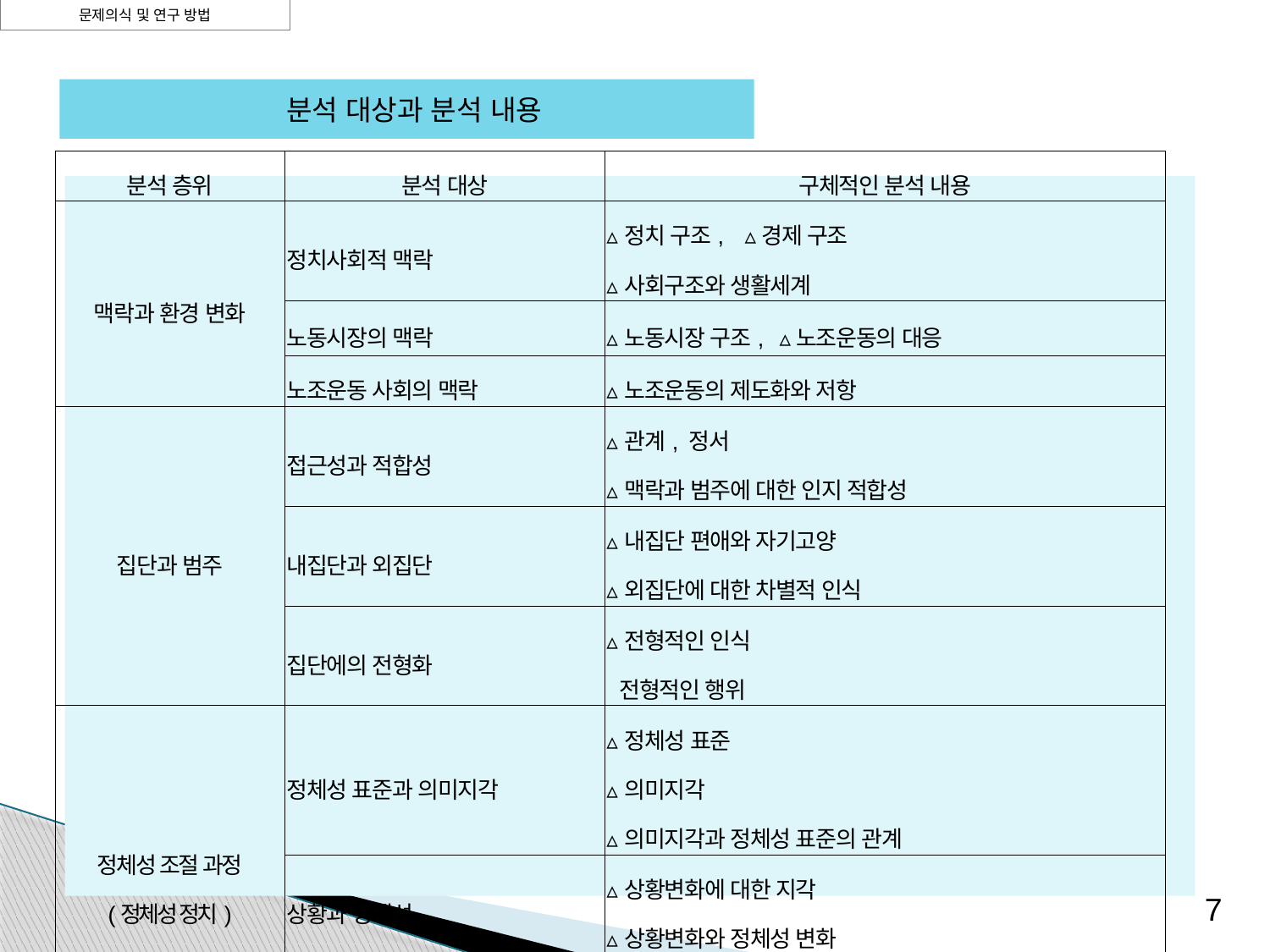

문제의식 및 연구 방법

 분석 대상과 분석 내용
|  |  |  |
| --- | --- | --- |
| 분석 층위 | 분석 대상 | 구체적인 분석 내용 |
| 맥락과 환경 변화 | 정치사회적 맥락 | ▵정치 구조, ▵경제 구조 ▵사회구조와 생활세계 |
|  | 노동시장의 맥락 | ▵노동시장 구조, ▵노조운동의 대응 |
|  | 노조운동 사회의 맥락 | ▵노조운동의 제도화와 저항 |
| 집단과 범주 | 접근성과 적합성 | ▵관계, 정서 ▵맥락과 범주에 대한 인지 적합성 |
|  | 내집단과 외집단 | ▵내집단 편애와 자기고양 ▵외집단에 대한 차별적 인식 |
|  | 집단에의 전형화 | ▵전형적인 인식 전형적인 행위 |
| 정체성 조절 과정 (정체성 정치) | 정체성 표준과 의미지각 | ▵정체성 표준 ▵의미지각 ▵의미지각과 정체성 표준의 관계 |
|  | 상황과 정체성 | ▵상황변화에 대한 지각 ▵상황변화와 정체성 변화 |
|  | 복수 정체성과 정체성 변화 | ▵복수 정체성의 존재 ▵정체성 특성위계의 변화 |

7